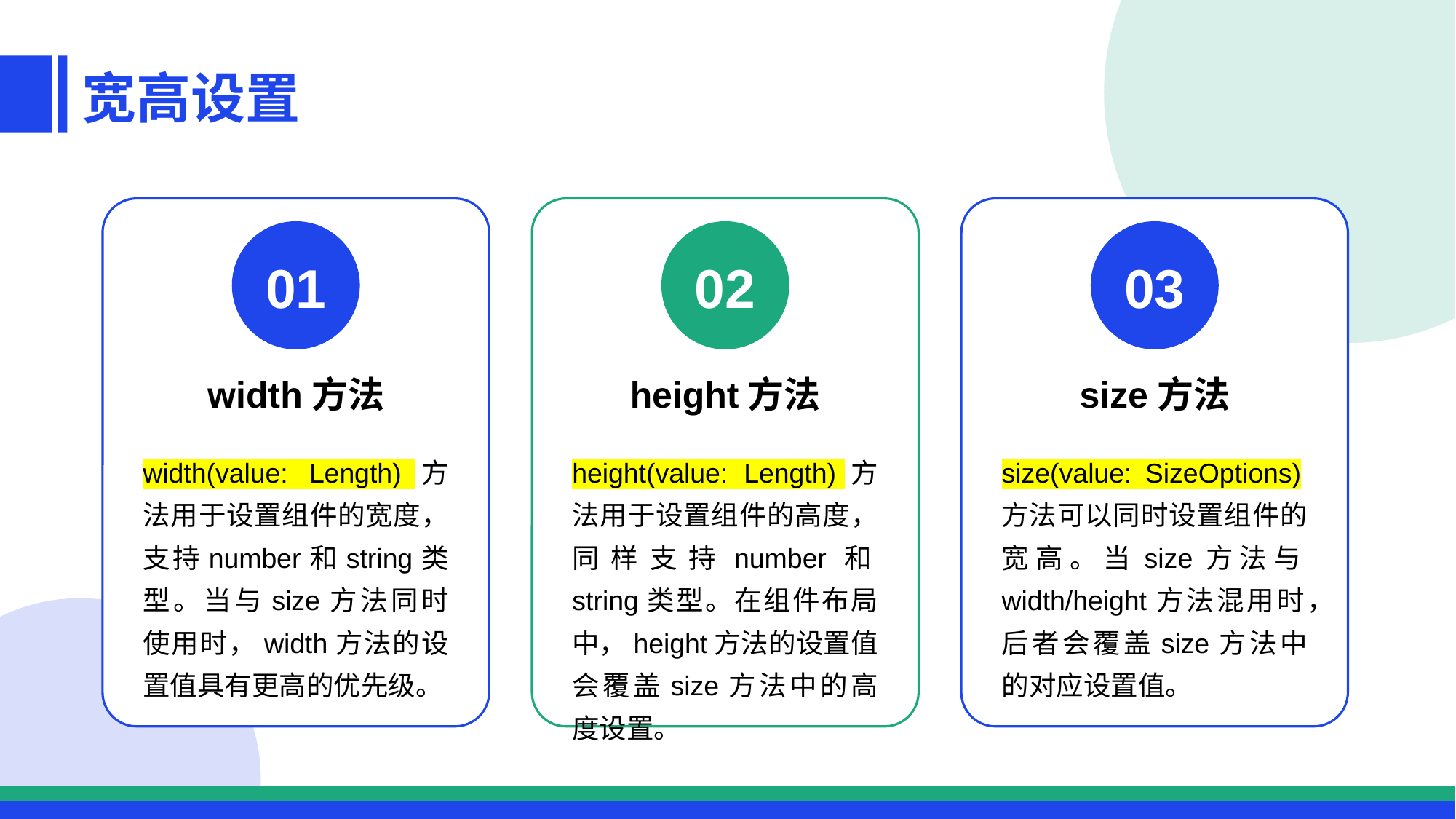

宽高设置

01
02
03
width方法
height方法
size方法
width(value: Length)方法用于设置组件的宽度，支持number和string类型。当与size方法同时使用时，width方法的设置值具有更高的优先级。
height(value: Length)方法用于设置组件的高度，同样支持number和string类型。在组件布局中，height方法的设置值会覆盖size方法中的高度设置。
size(value: SizeOptions)方法可以同时设置组件的宽高。当size方法与width/height方法混用时，后者会覆盖size方法中的对应设置值。